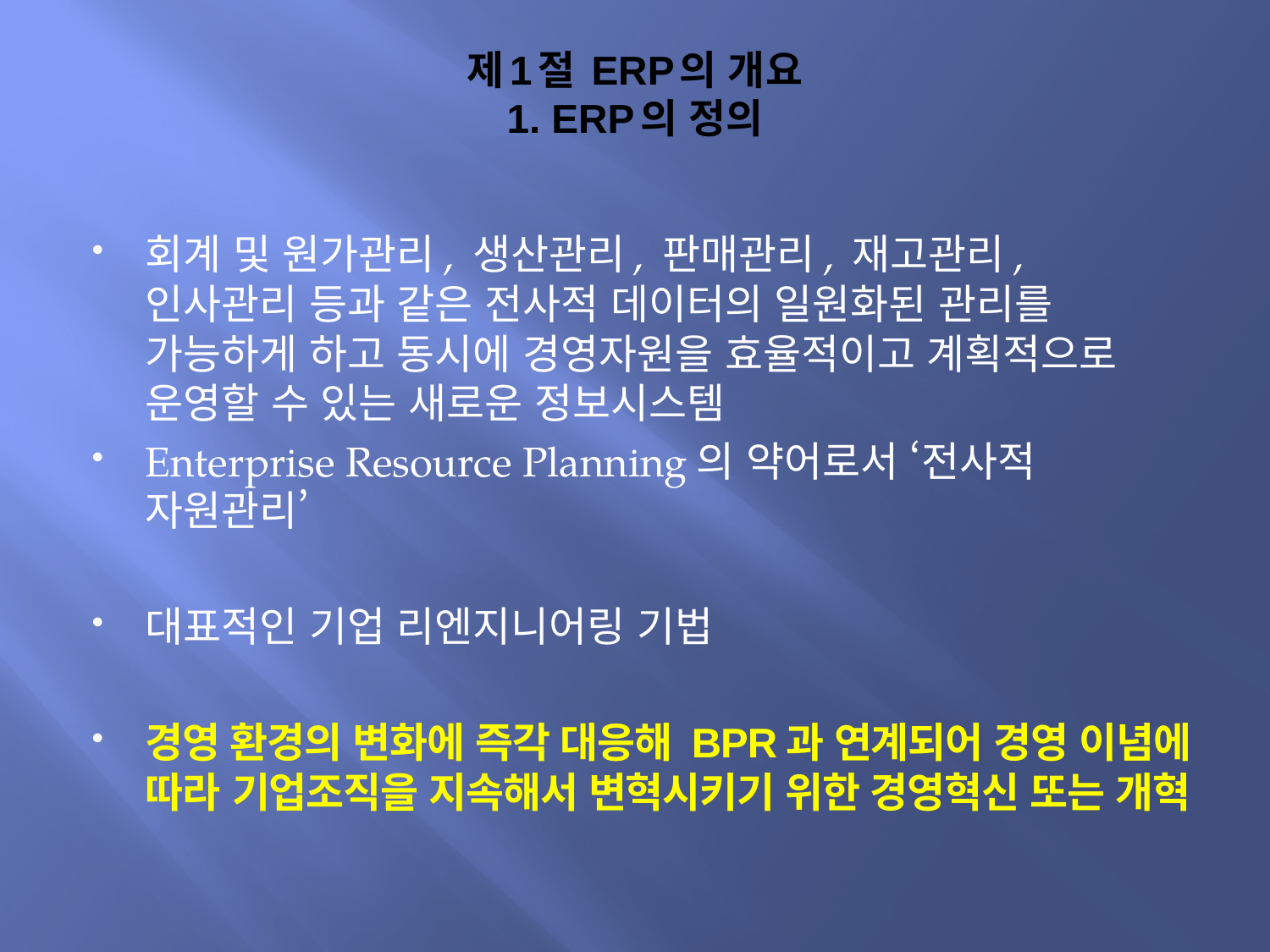

# 제1절 ERP의 개요 1. ERP의 정의
회계 및 원가관리, 생산관리, 판매관리, 재고관리, 인사관리 등과 같은 전사적 데이터의 일원화된 관리를 가능하게 하고 동시에 경영자원을 효율적이고 계획적으로 운영할 수 있는 새로운 정보시스템
Enterprise Resource Planning의 약어로서 ‘전사적 자원관리’

대표적인 기업 리엔지니어링 기법

경영 환경의 변화에 즉각 대응해 BPR과 연계되어 경영 이념에 따라 기업조직을 지속해서 변혁시키기 위한 경영혁신 또는 개혁